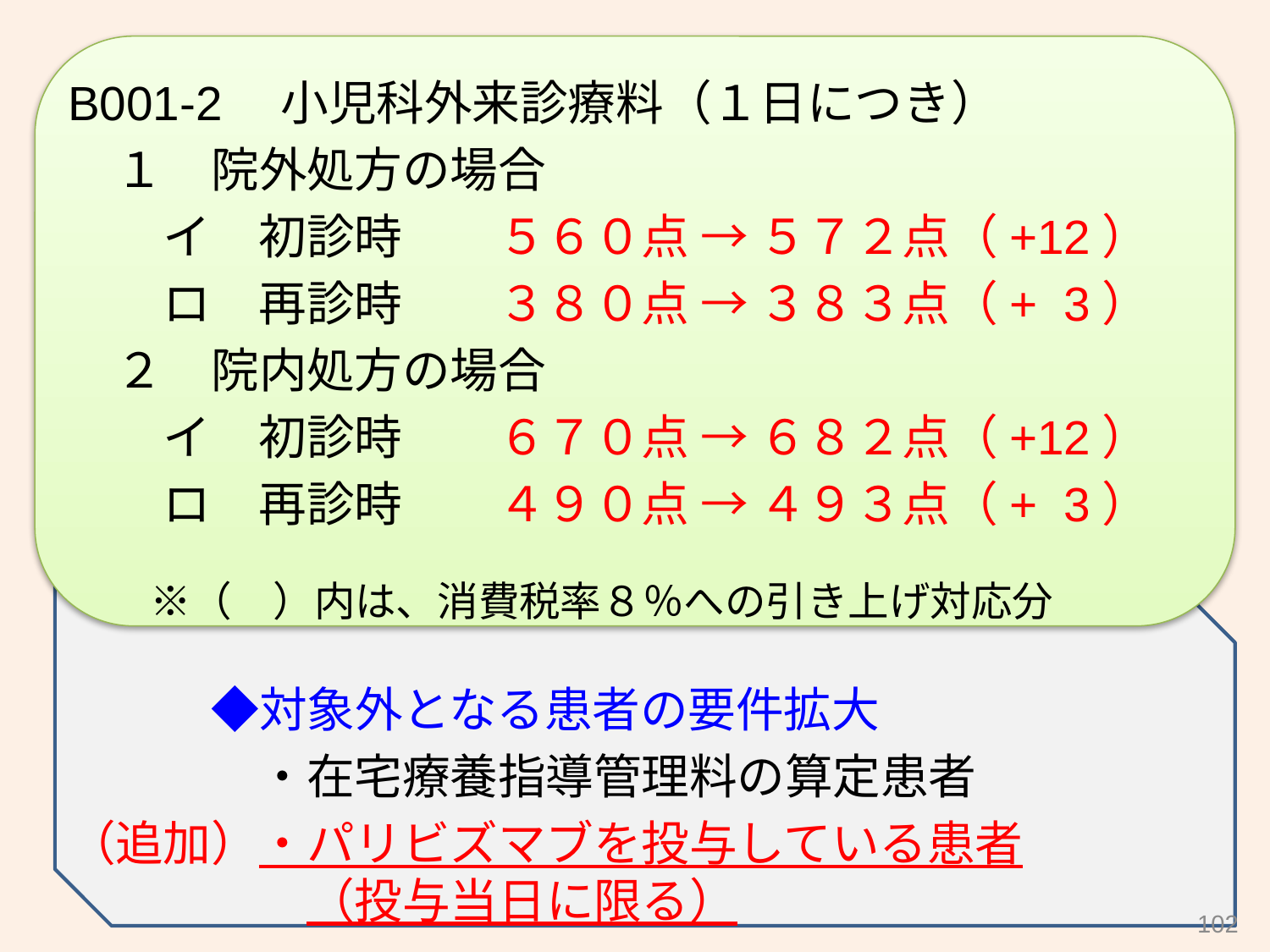

B001-2　小児科外来診療料（１日につき）
　１　院外処方の場合
　　イ　初診時　　５６０点 → ５７２点（+12）
　　ロ　再診時　　３８０点 → ３８３点（+  3）
　２　院内処方の場合
　　イ　初診時　　６７０点 → ６８２点（+12）
　　ロ　再診時　　４９０点 → ４９３点（+  3）

　　※（　）内は、消費税率８％への引き上げ対応分

　　　◆対象外となる患者の要件拡大
　　　　・在宅療養指導管理料の算定患者
（追加）・パリビズマブを投与している患者
　　　　　（投与当日に限る）

102